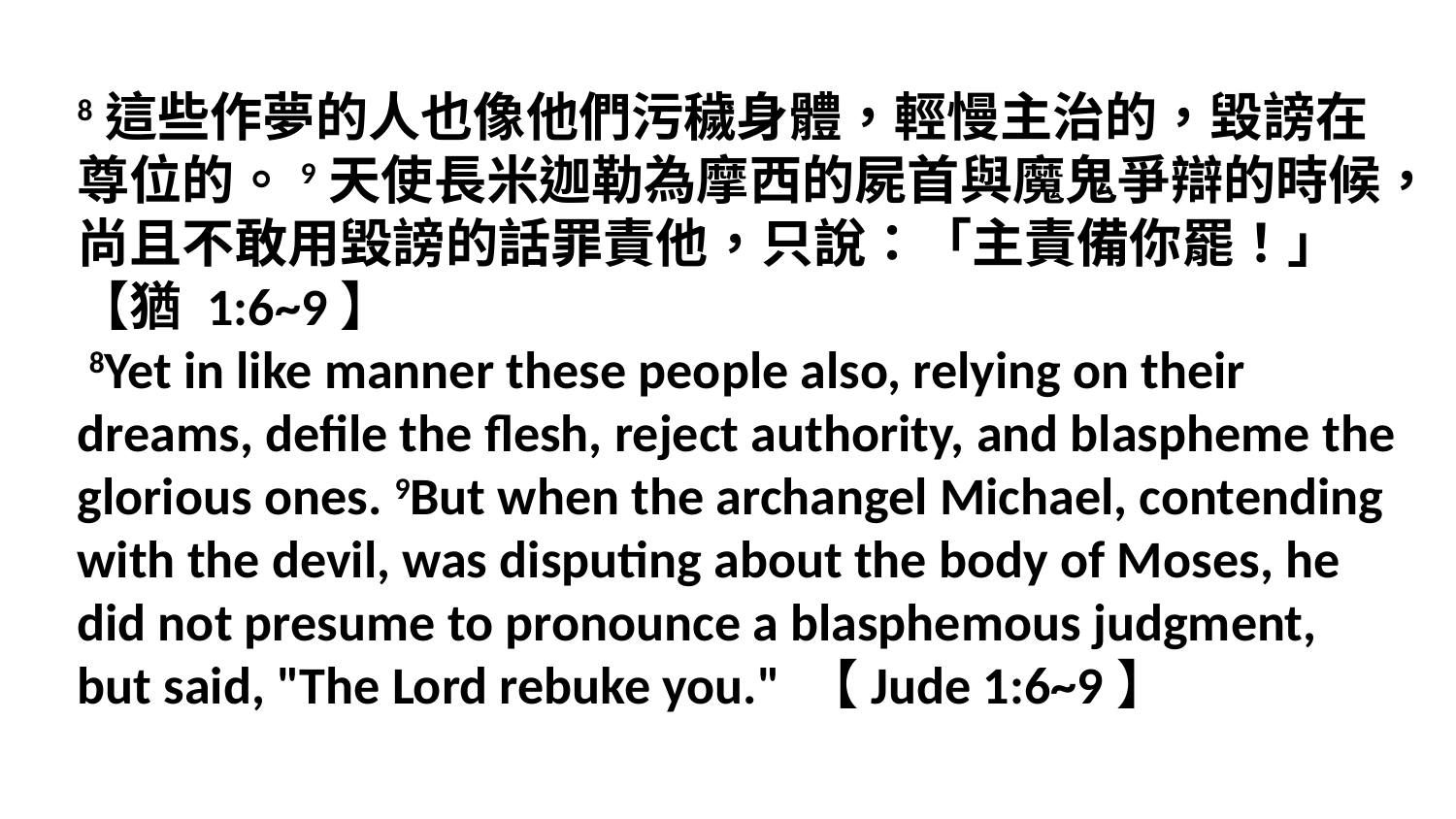

8這些作夢的人也像他們污穢身體，輕慢主治的，毀謗在尊位的。9天使長米迦勒為摩西的屍首與魔鬼爭辯的時候，尚且不敢用毀謗的話罪責他，只說：「主責備你罷！」
【猶 1:6~9】
 8Yet in like manner these people also, relying on their dreams, defile the flesh, reject authority, and blaspheme the glorious ones. 9But when the archangel Michael, contending with the devil, was disputing about the body of Moses, he did not presume to pronounce a blasphemous judgment, but said, "The Lord rebuke you." 【Jude 1:6~9】